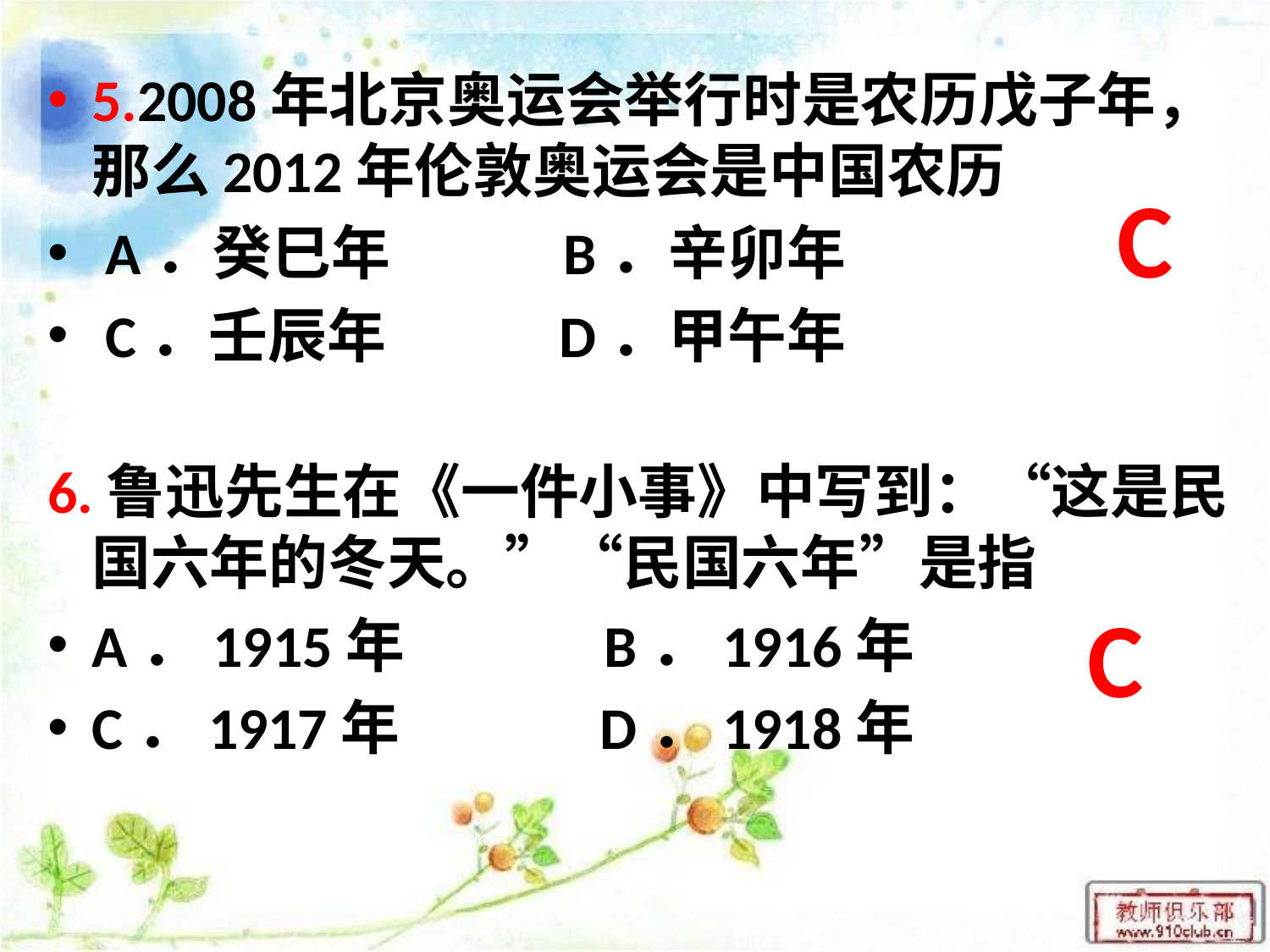

5.2008年北京奥运会举行时是农历戊子年，那么2012年伦敦奥运会是中国农历
 A．癸巳年            B．辛卯年
 C．壬辰年            D．甲午年

6.鲁迅先生在《一件小事》中写到：“这是民国六年的冬天。”“民国六年”是指
A．1915年              B．1916年
C．1917年              D．1918年

C
C